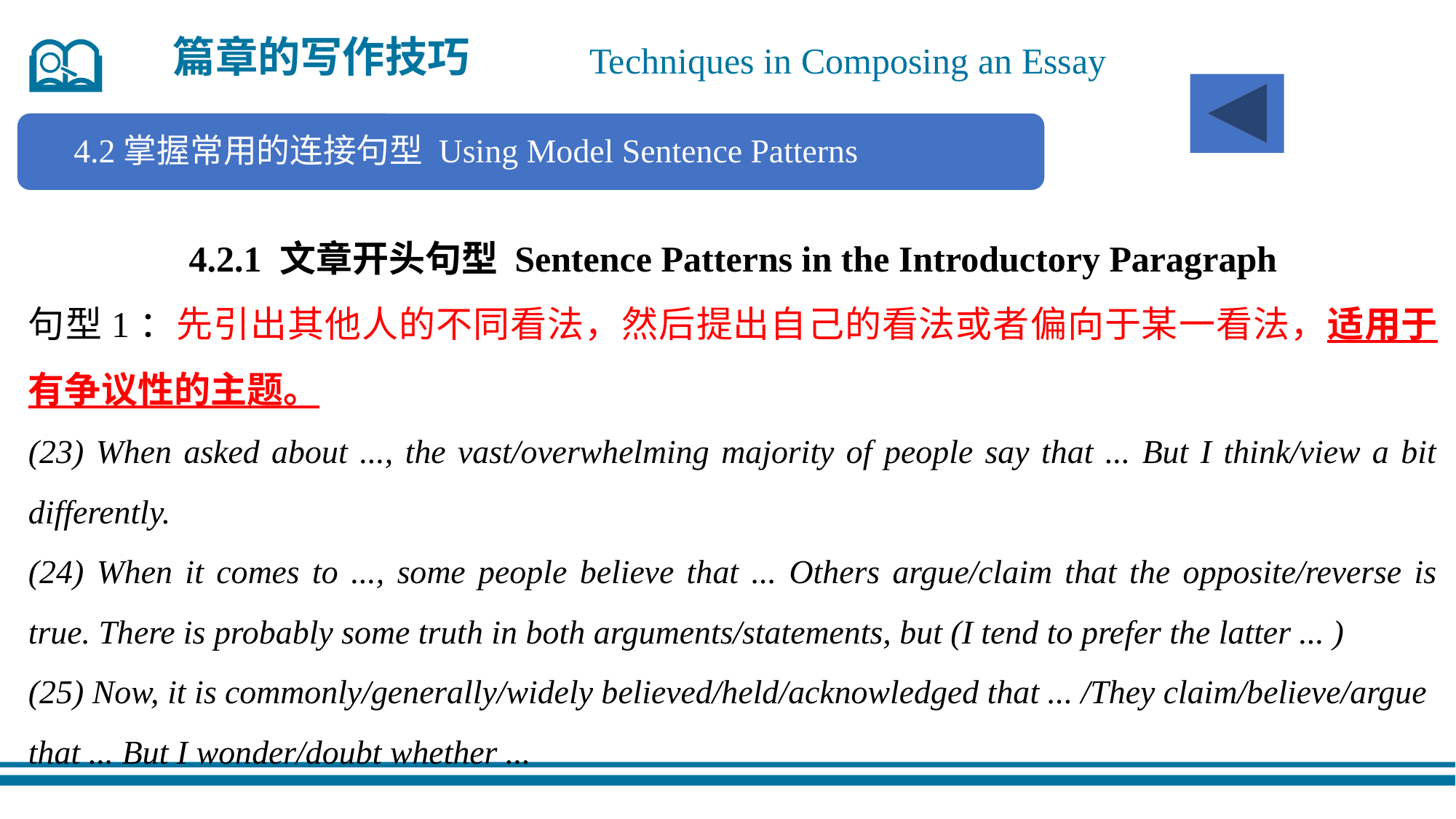

篇章的写作技巧
Techniques in Composing an Essay

4.2掌握常用的连接句型 Using Model Sentence Patterns

4.2.1 文章开头句型 Sentence Patterns in the Introductory Paragraph
句型1：先引出其他人的不同看法，然后提出自己的看法或者偏向于某一看法，适用于有争议性的主题。
(23) When asked about ..., the vast/overwhelming majority of people say that ... But I think/view a bit differently.
(24) When it comes to ..., some people believe that ... Others argue/claim that the opposite/reverse is true. There is probably some truth in both arguments/statements, but (I tend to prefer the latter ... )
(25) Now, it is commonly/generally/widely believed/held/acknowledged that ... /They claim/believe/argue that ... But I wonder/doubt whether ...